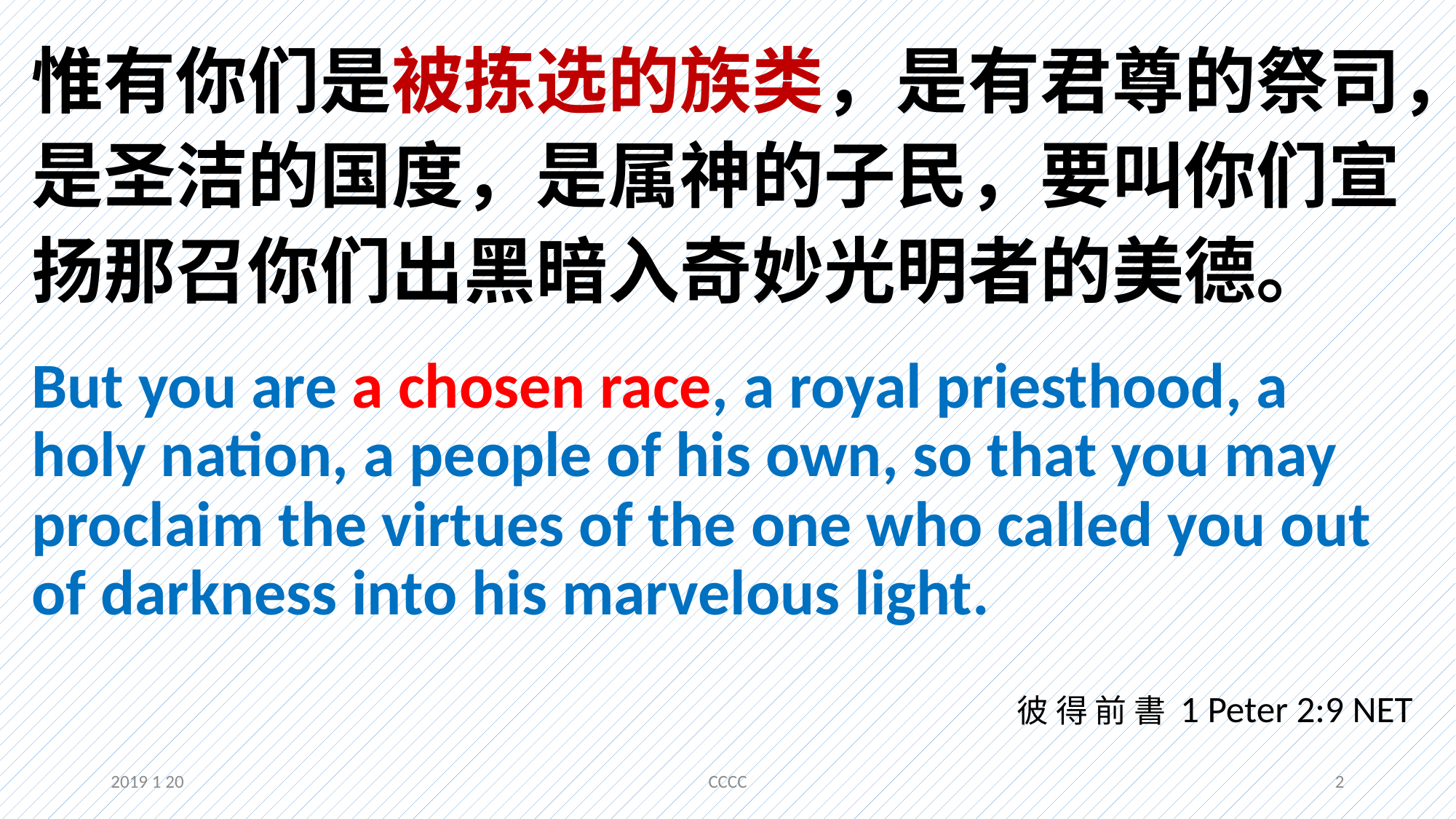

惟有你们是被拣选的族类，是有君尊的祭司，是圣洁的国度，是属神的子民，要叫你们宣扬那召你们出黑暗入奇妙光明者的美德。

But you are a chosen race, a royal priesthood, a holy nation, a people of his own, so that you may proclaim the virtues of the one who called you out of darkness into his marvelous light.

彼 得 前 書 1 Peter 2:9 NET
2019 1 20
CCCC
2